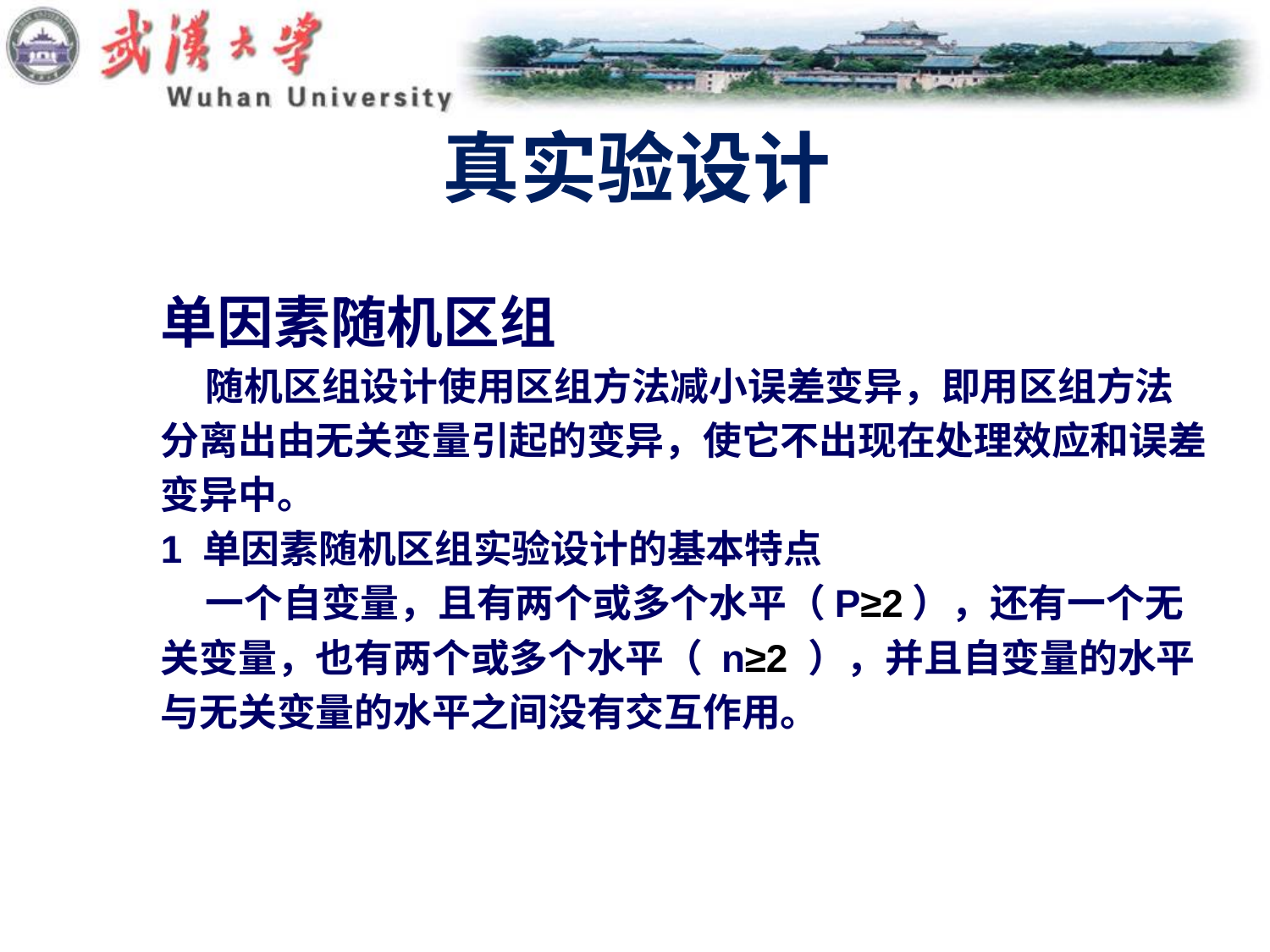

# 真实验设计
单因素随机区组
    随机区组设计使用区组方法减小误差变异，即用区组方法
分离出由无关变量引起的变异，使它不出现在处理效应和误差
变异中。
1 单因素随机区组实验设计的基本特点
    一个自变量，且有两个或多个水平（P≥2），还有一个无
关变量，也有两个或多个水平（ n≥2 ），并且自变量的水平
与无关变量的水平之间没有交互作用。